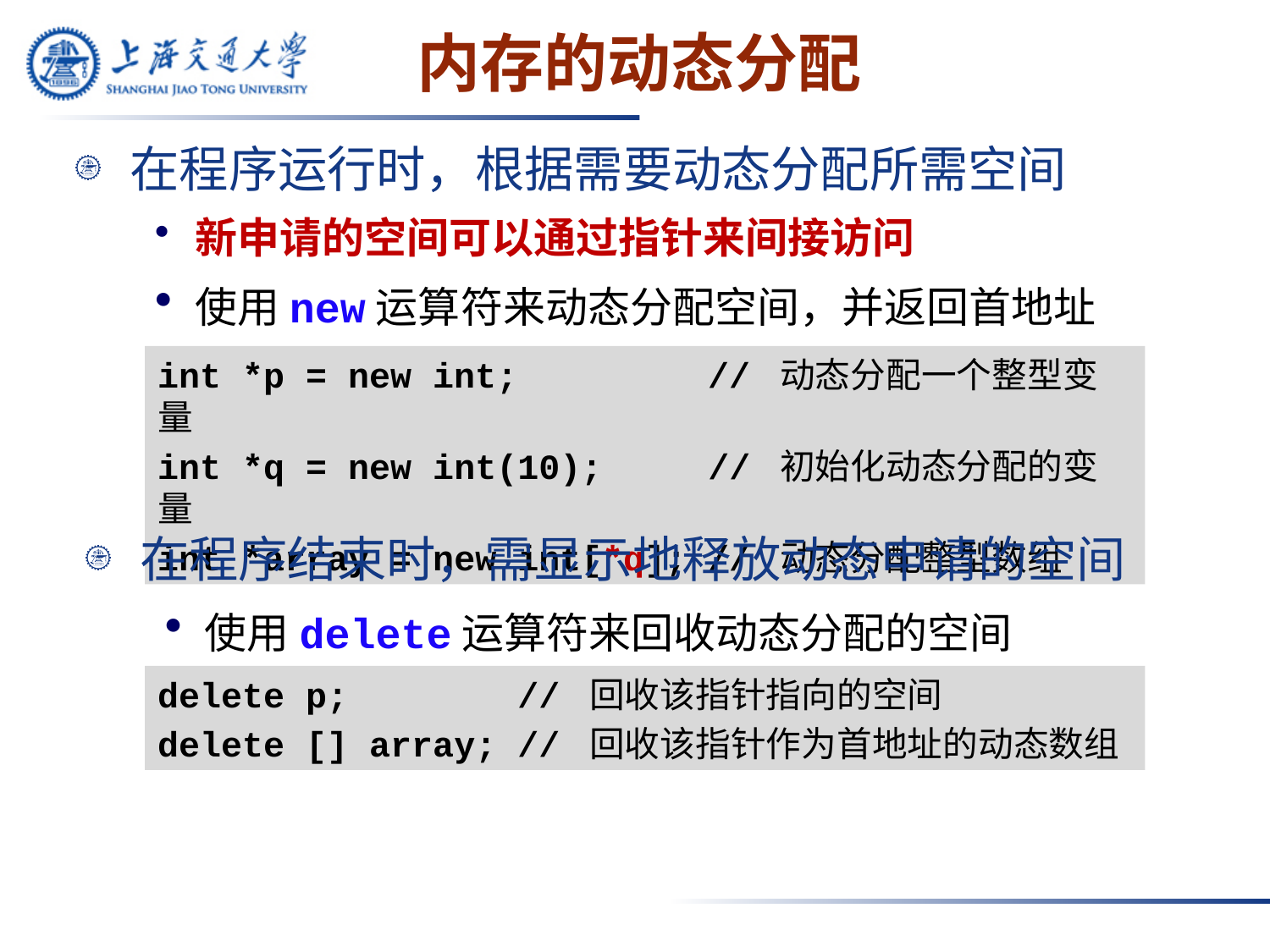

# 内存的动态分配
在程序运行时，根据需要动态分配所需空间
新申请的空间可以通过指针来间接访问
使用new运算符来动态分配空间，并返回首地址

int *p = new int;	        // 动态分配一个整型变量
int *q = new int(10);     // 初始化动态分配的变量
int *array = new int[*q]; // 动态分配整型数组
在程序结束时，需显示地释放动态申请的空间
使用delete运算符来回收动态分配的空间
delete p;        // 回收该指针指向的空间
delete [] array; // 回收该指针作为首地址的动态数组